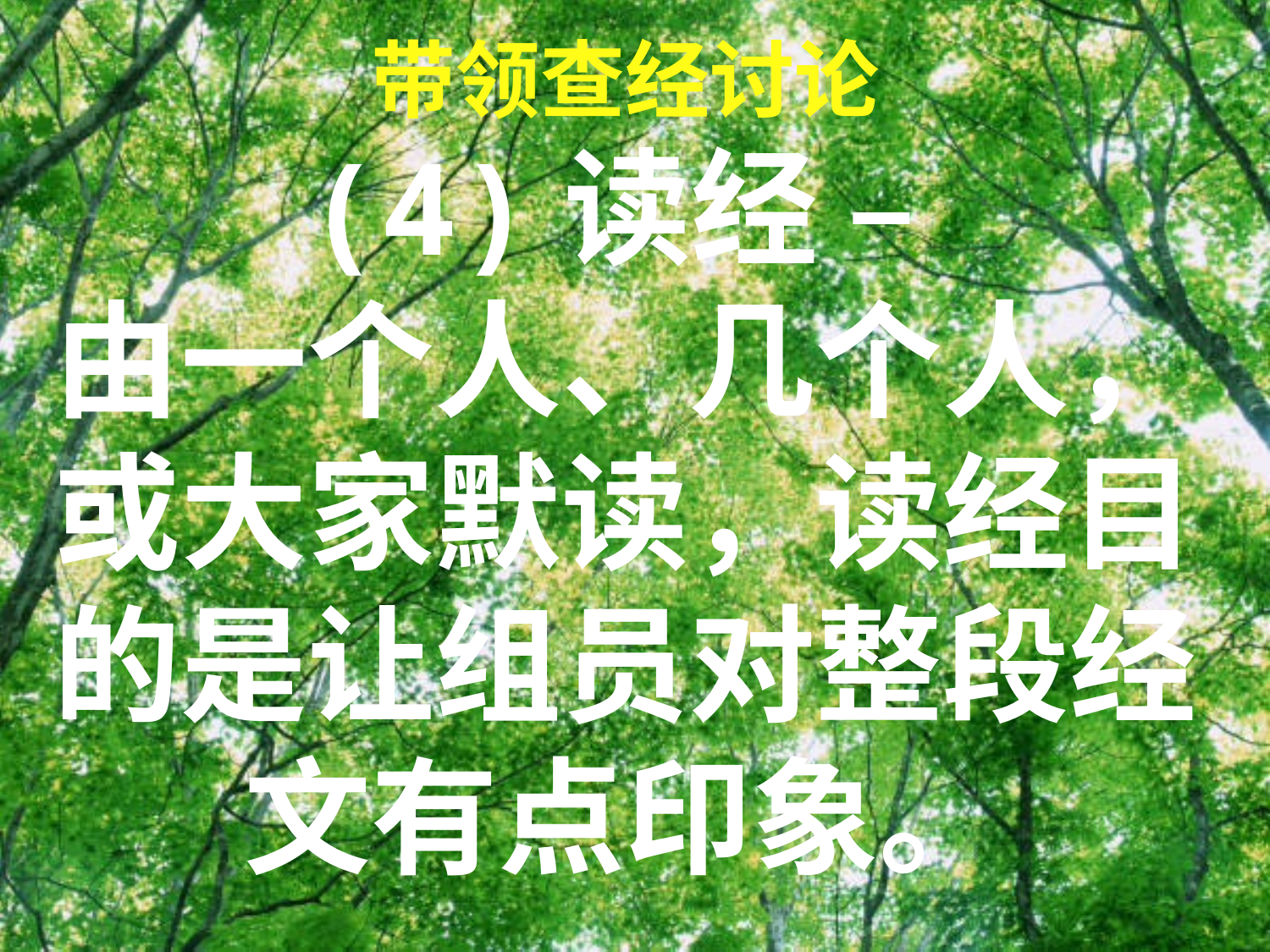

带领查经讨论
(4)读经 –
由一个人、几个人，或大家默读，读经目的是让组员对整段经文有点印象。